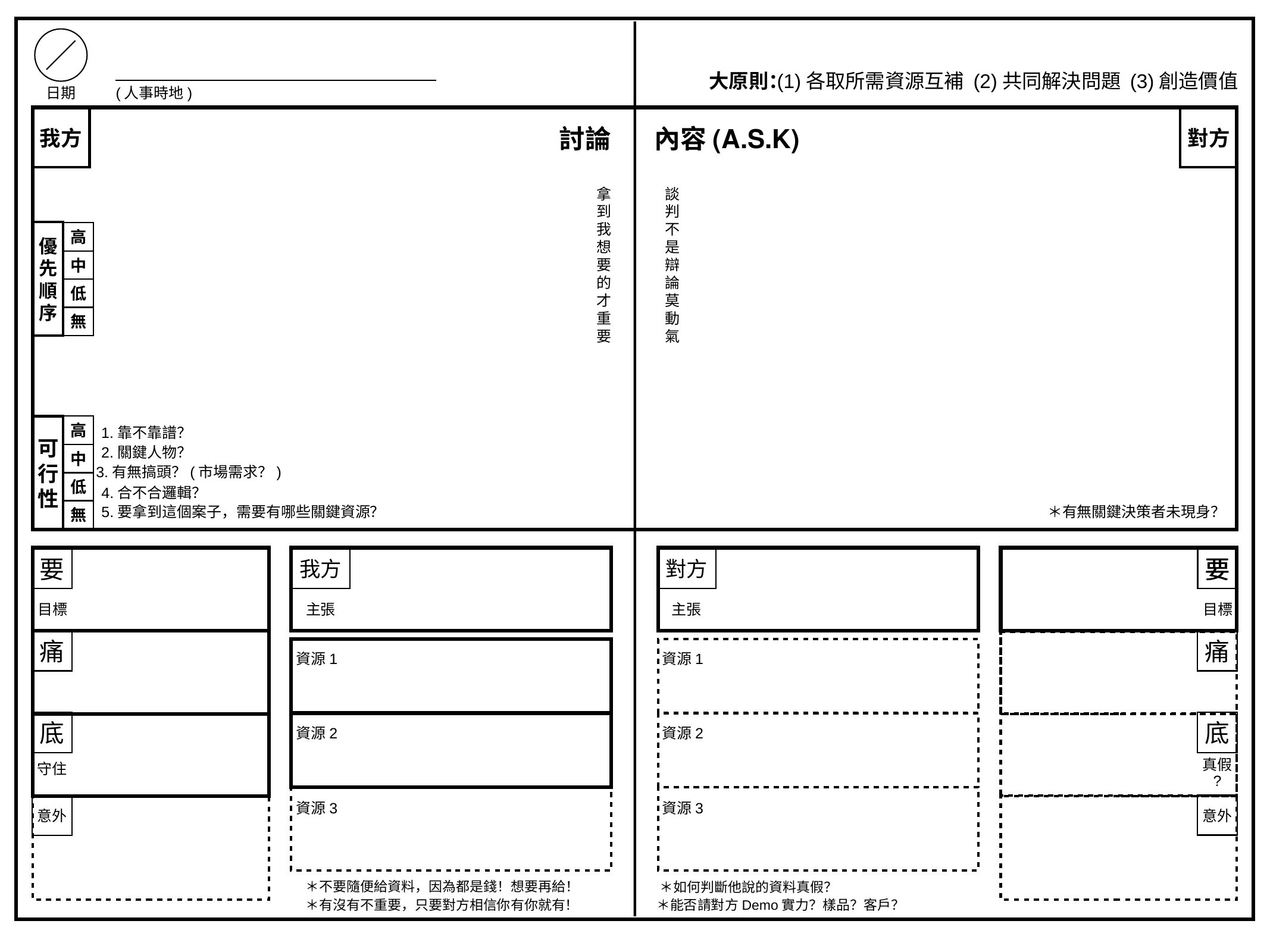

大原則：
(1)各取所需資源互補 (2)共同解決問題 (3)創造價值
日期
(人事時地)

我方
對方
討論
內容(A.S.K)
拿
到
我
想
要
的
才
重
要
談
判
不
是
辯
論
莫
動
氣
優先順序
高
中
低
無
高
中
低
無
可行性
1.靠不靠譜？
2.關鍵人物？
3.有無搞頭？(市場需求？)
4.合不合邏輯？
5.要拿到這個案子，需要有哪些關鍵資源？
＊有無關鍵決策者未現身？

要
我方
對方
要
要
目標
主張
主張
目標

痛
痛

資源1
資源1

底
底

資源2
資源2
真假
?
守住

資源3
資源3

意外
意外

＊不要隨便給資料，因為都是錢！想要再給！
＊如何判斷他說的資料真假？
＊有沒有不重要，只要對方相信你有你就有！
＊能否請對方Demo實力？樣品？客戶？